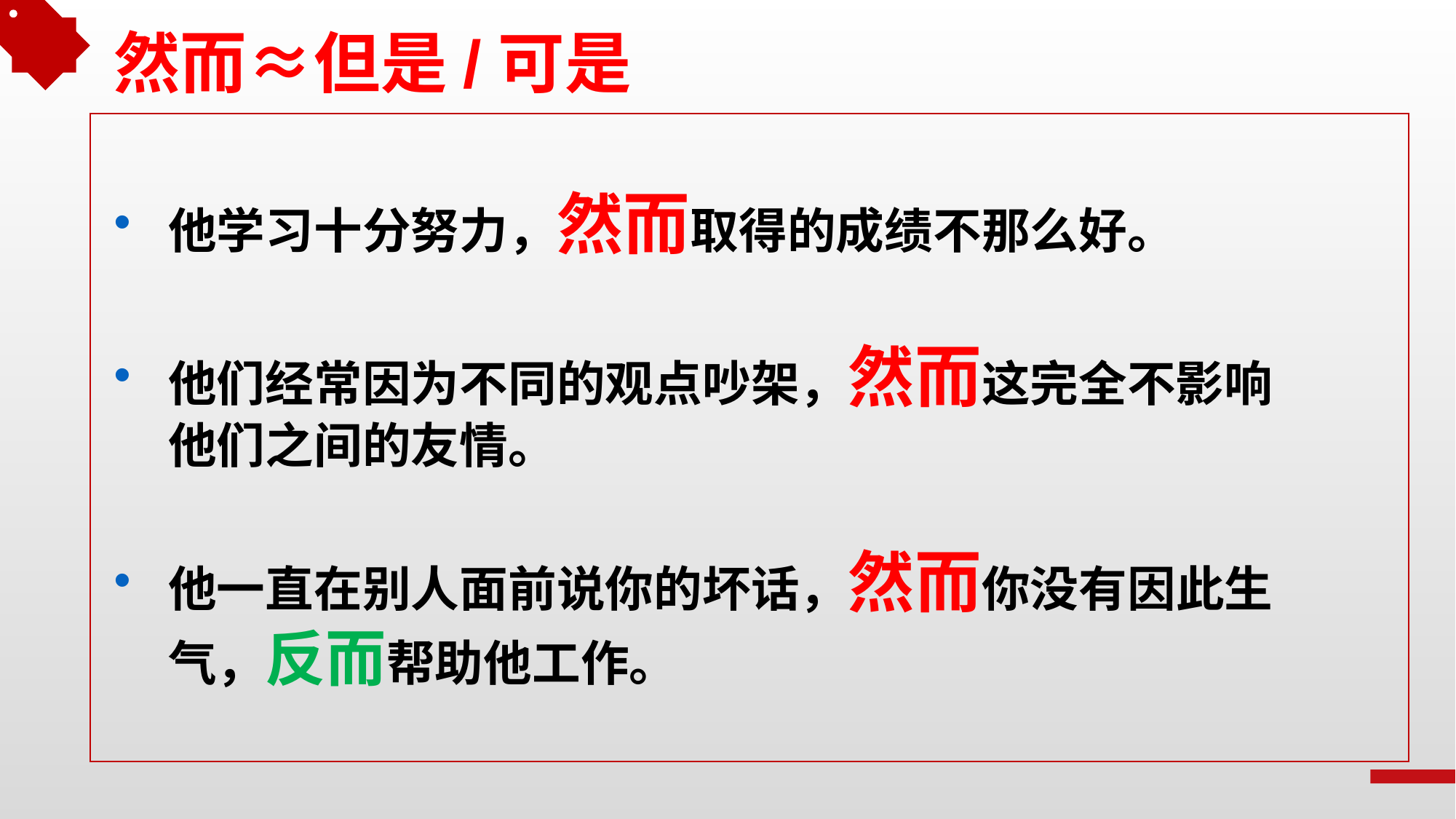

然而≈但是/可是

他学习十分努力，然而取得的成绩不那么好。
他们经常因为不同的观点吵架，然而这完全不影响他们之间的友情。
他一直在别人面前说你的坏话，然而你没有因此生气，反而帮助他工作。